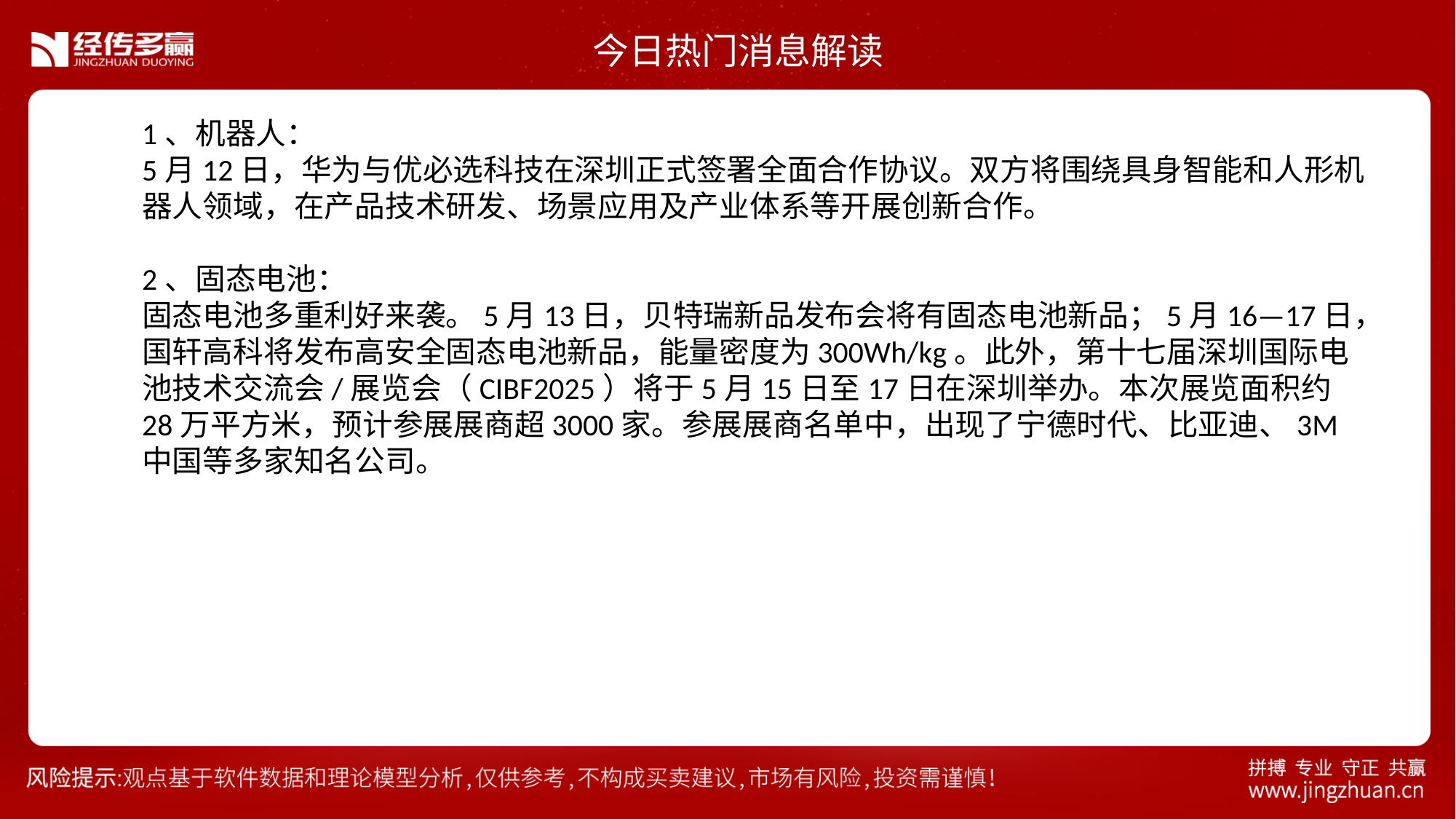

今日热门消息解读
1、机器人：
5月12日，华为与优必选科技在深圳正式签署全面合作协议。双方将围绕具身智能和人形机器人领域，在产品技术研发、场景应用及产业体系等开展创新合作。

2、固态电池：
固态电池多重利好来袭。5月13日，贝特瑞新品发布会将有固态电池新品；5月16—17日，国轩高科将发布高安全固态电池新品，能量密度为300Wh/kg。此外，第十七届深圳国际电池技术交流会/展览会（CIBF2025）将于5月15日至17日在深圳举办。本次展览面积约28万平方米，预计参展展商超3000家。参展展商名单中，出现了宁德时代、比亚迪、3M中国等多家知名公司。